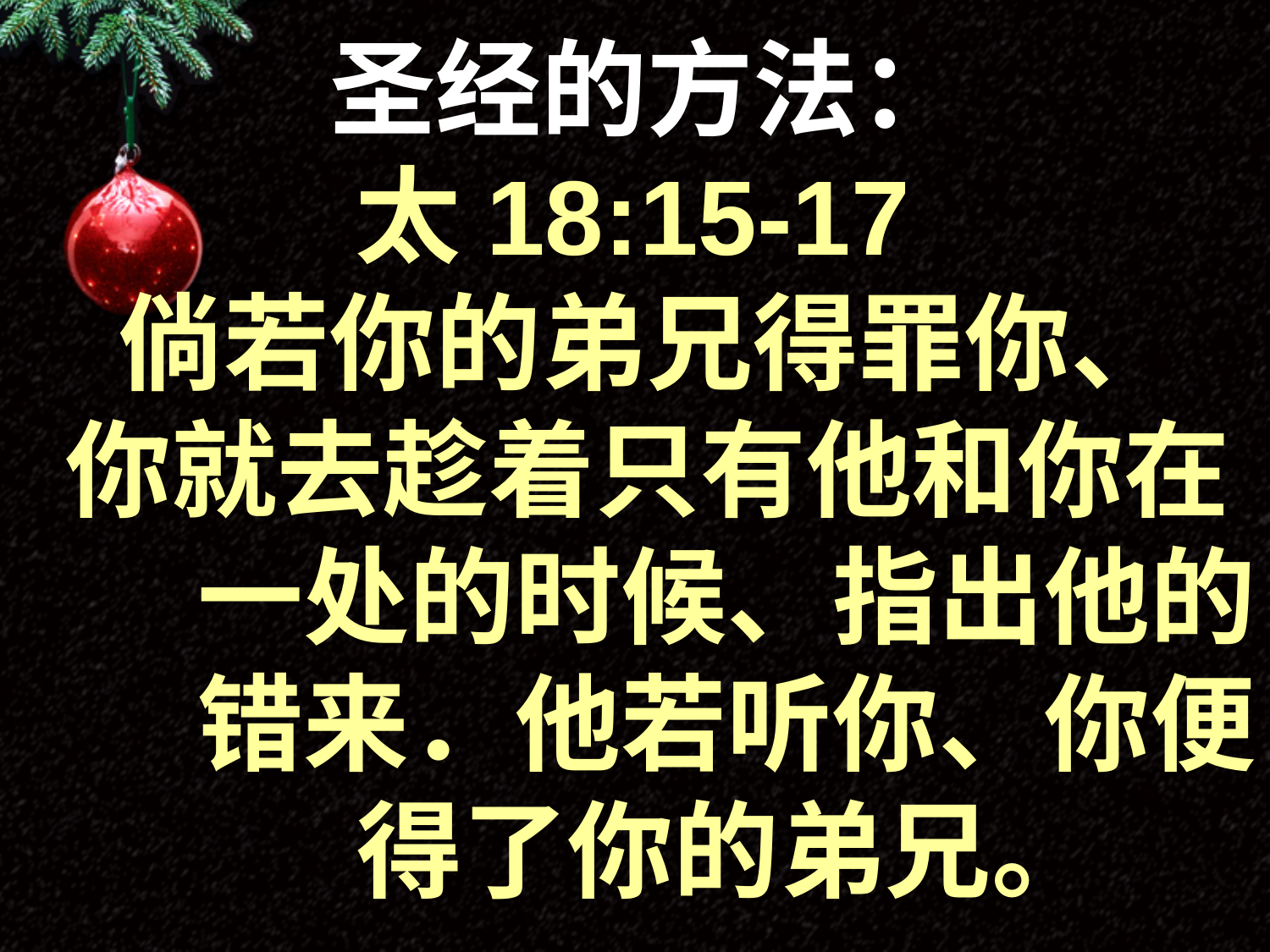

圣经的方法：
太18:15-17
倘若你的弟兄得罪你、
你就去趁着只有他和你在一处的时候、指出他的错来．他若听你、你便得了你的弟兄。